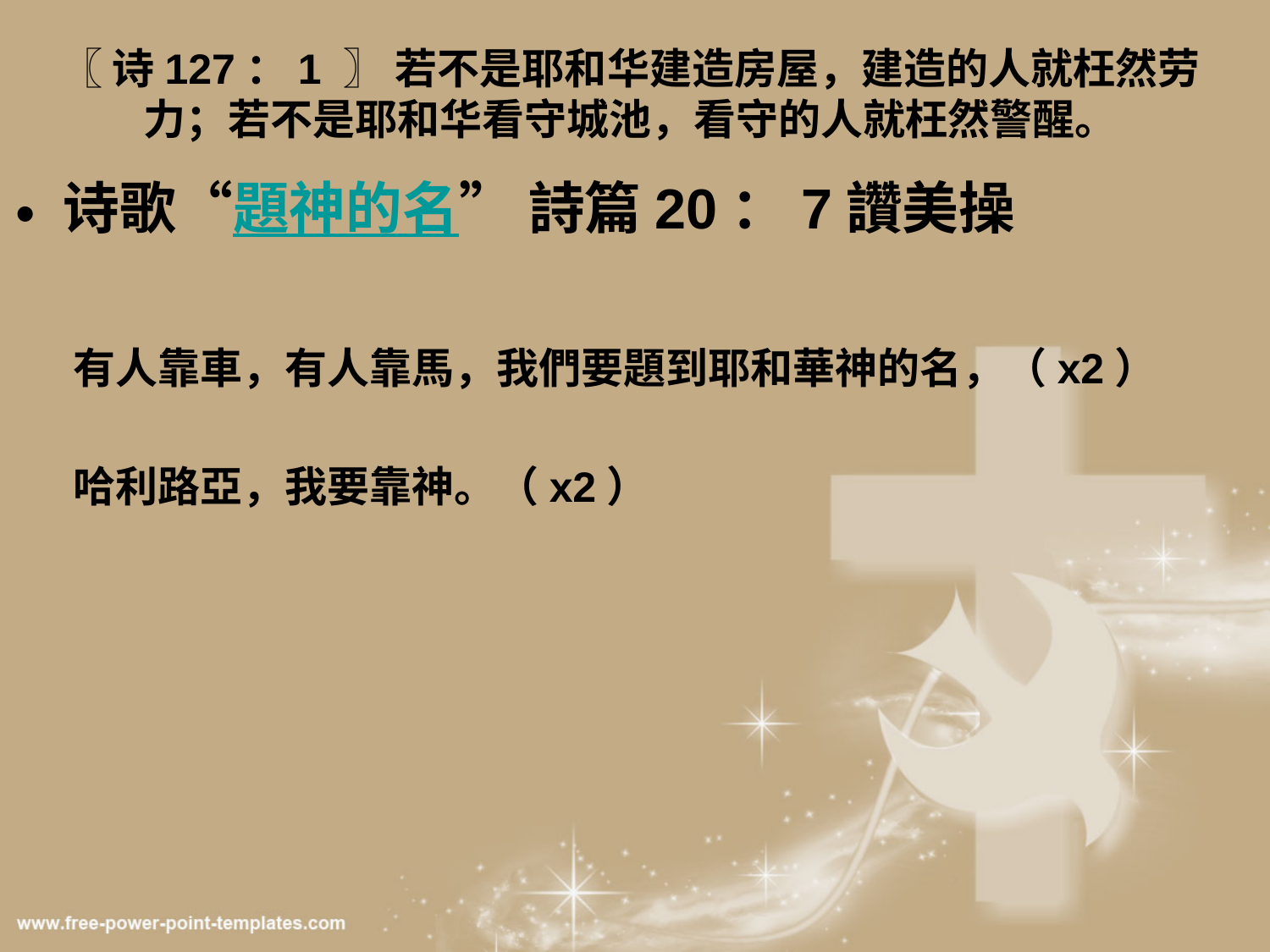

# 〖 诗127：1 〗 若不是耶和华建造房屋，建造的人就枉然劳力；若不是耶和华看守城池，看守的人就枉然警醒。
诗歌“題神的名” 詩篇20：7讚美操

     有人靠車，有人靠馬，我們要題到耶和華神的名，（x2）

     哈利路亞，我要靠神。（x2）